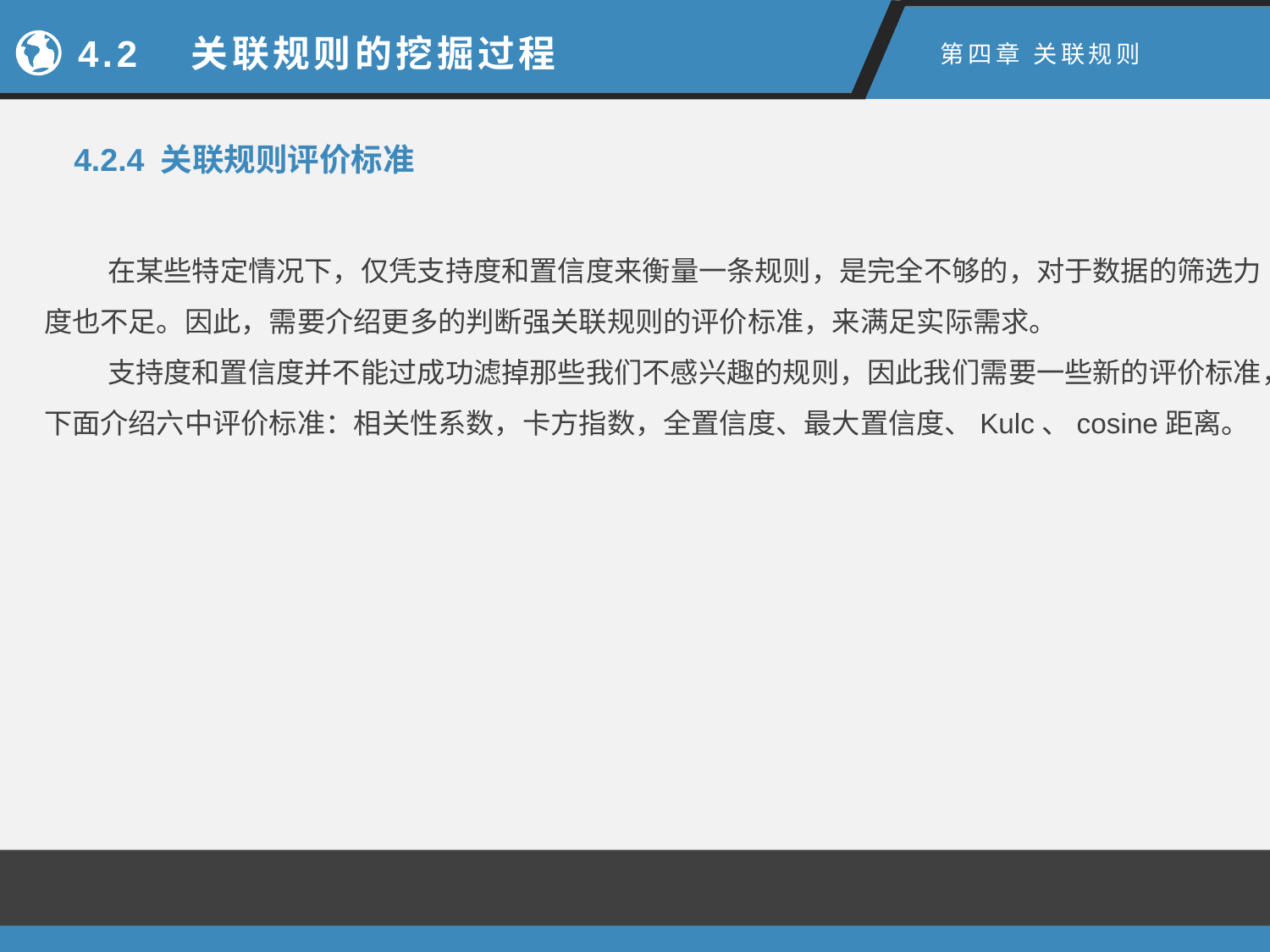

4.2　关联规则的挖掘过程

第四章 关联规则

4.2.4 关联规则评价标准
在某些特定情况下，仅凭支持度和置信度来衡量一条规则，是完全不够的，对于数据的筛选力度也不足。因此，需要介绍更多的判断强关联规则的评价标准，来满足实际需求。
支持度和置信度并不能过成功滤掉那些我们不感兴趣的规则，因此我们需要一些新的评价标准，下面介绍六中评价标准：相关性系数，卡方指数，全置信度、最大置信度、Kulc、cosine距离。